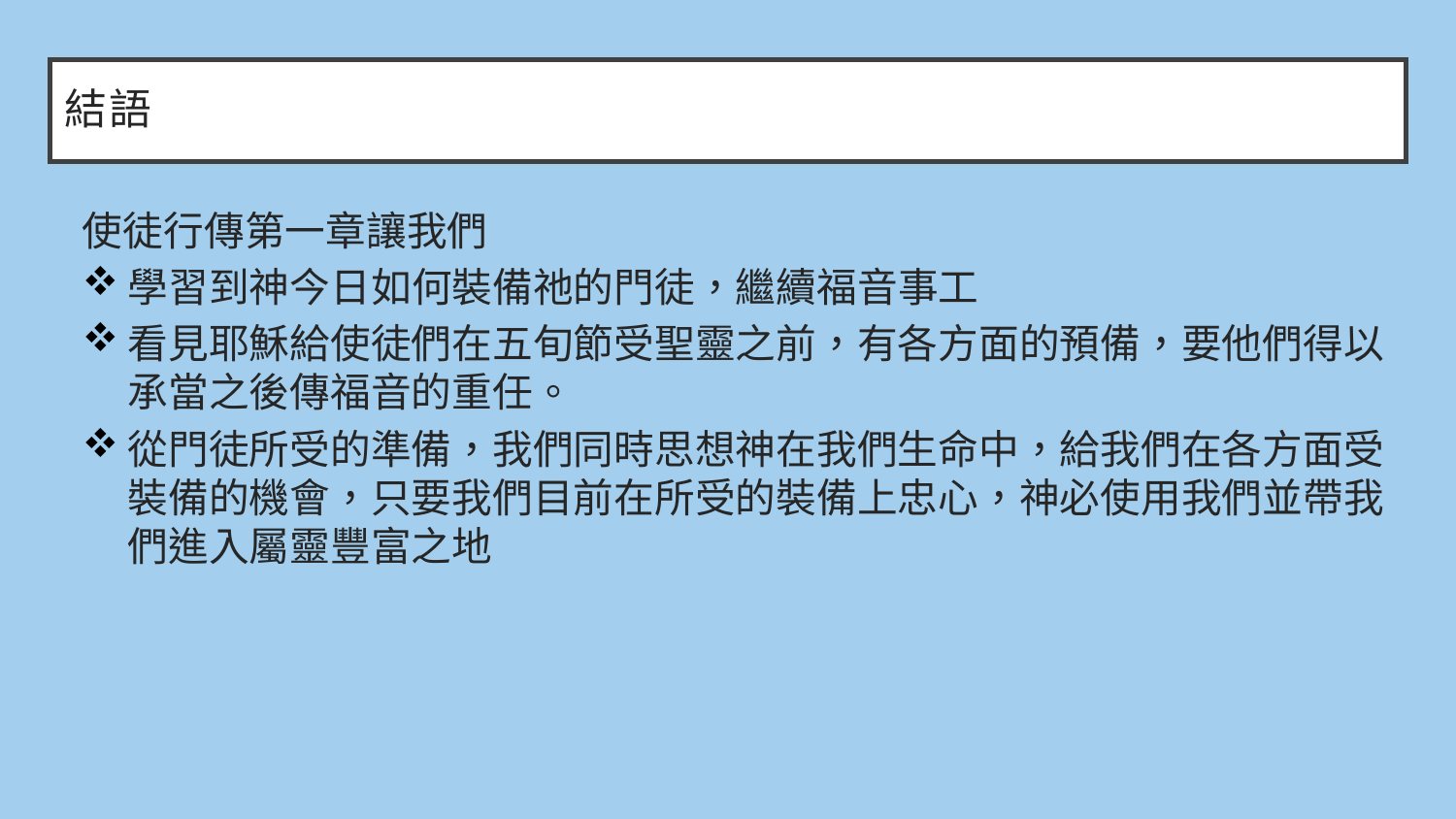

# 結語
使徒行傳第一章讓我們
學習到神今日如何裝備祂的門徒，繼續福音事工
看見耶穌給使徒們在五旬節受聖靈之前，有各方面的預備，要他們得以承當之後傳福音的重任。
從門徒所受的準備，我們同時思想神在我們生命中，給我們在各方面受裝備的機會，只要我們目前在所受的裝備上忠心，神必使用我們並帶我們進入屬靈豐富之地